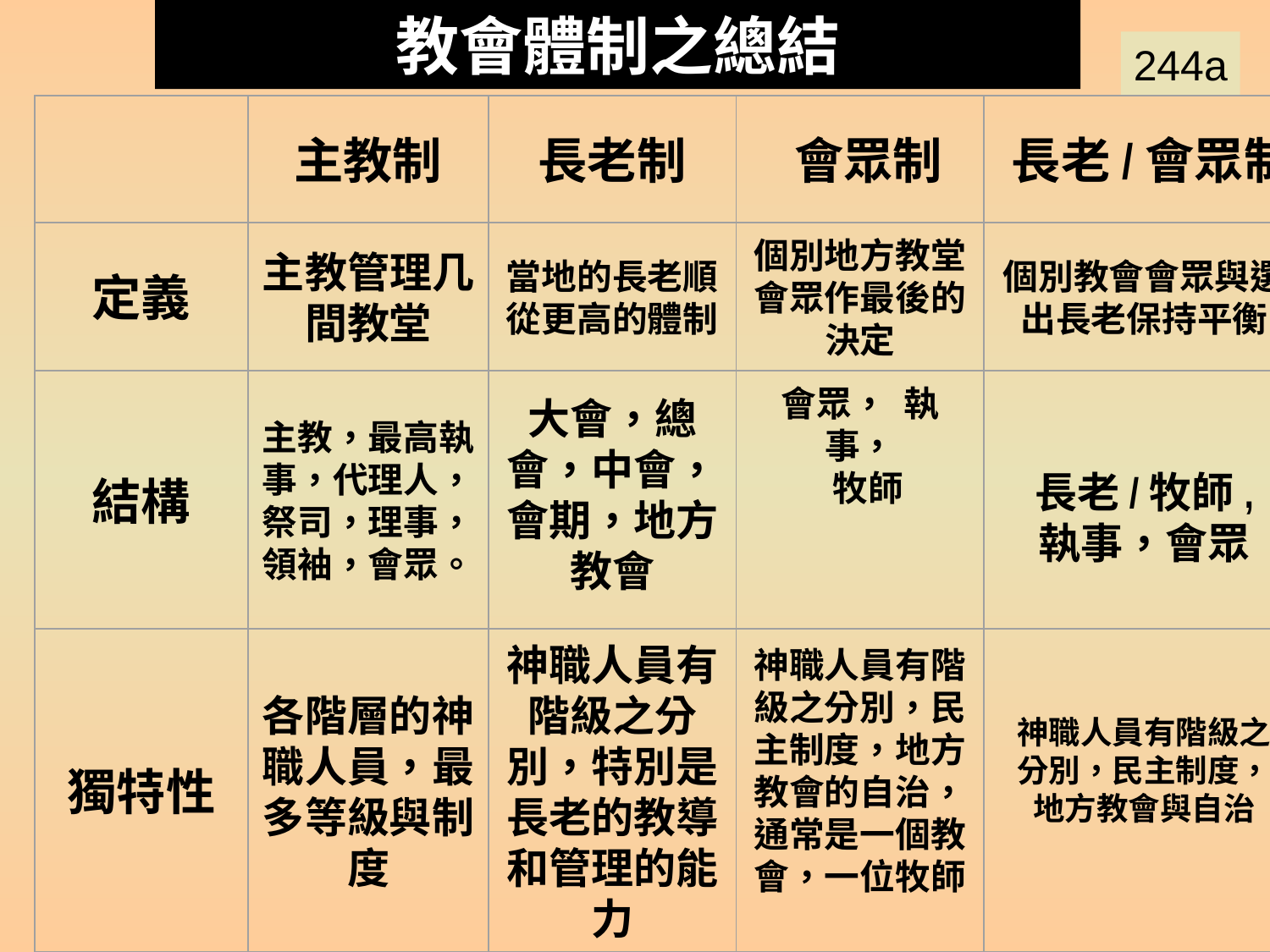

教會體制之總結
244a
Church Government Summary 1

主教制

長老制

 會眾制

 長老/會眾制

定義

主教管理几間教堂

當地的長老順從更高的體制

個別地方教堂會眾作最後的決定

個別教會會眾與選出長老保持平衡

結構

主教，最高執事，代理人，祭司，理事，領袖，會眾。

大會，總會，中會，會期，地方教會

會眾，  執事，
 牧師

長老/牧師,
執事，會眾

獨特性

各階層的神職人員，最多等級與制度

神職人員有階級之分別，特別是長老的教導和管理的能力

神職人員有階級之分別，民主制度，地方教會的自治，通常是一個教會，一位牧師

神職人員有階級之
分別，民主制度，
地方教會與自治